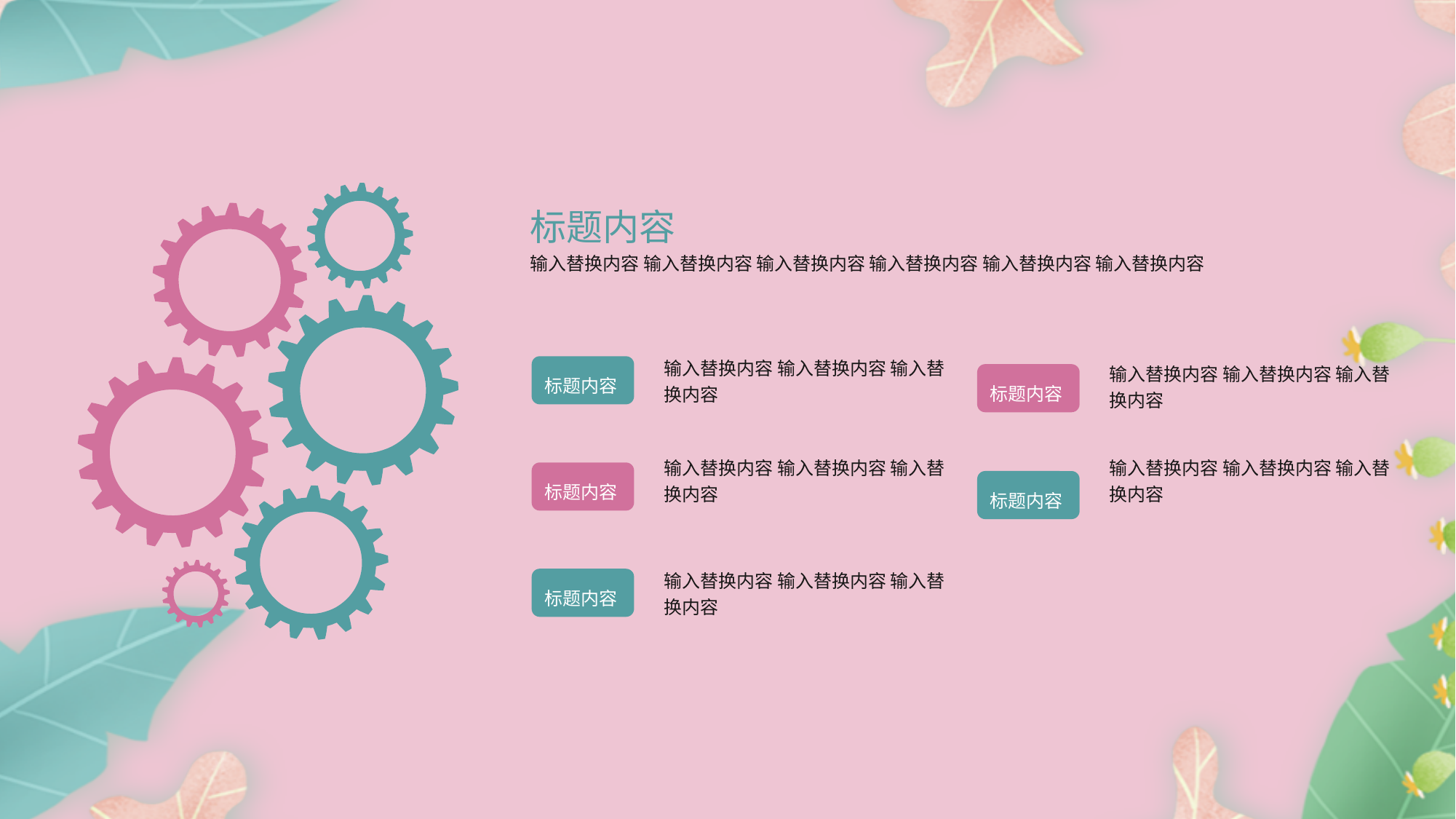

标题内容
输入替换内容 输入替换内容 输入替换内容 输入替换内容 输入替换内容 输入替换内容

输入替换内容 输入替换内容 输入替换内容
输入替换内容 输入替换内容 输入替换内容
标题内容

标题内容
输入替换内容 输入替换内容 输入替换内容
输入替换内容 输入替换内容 输入替换内容
标题内容
标题内容

输入替换内容 输入替换内容 输入替换内容
标题内容